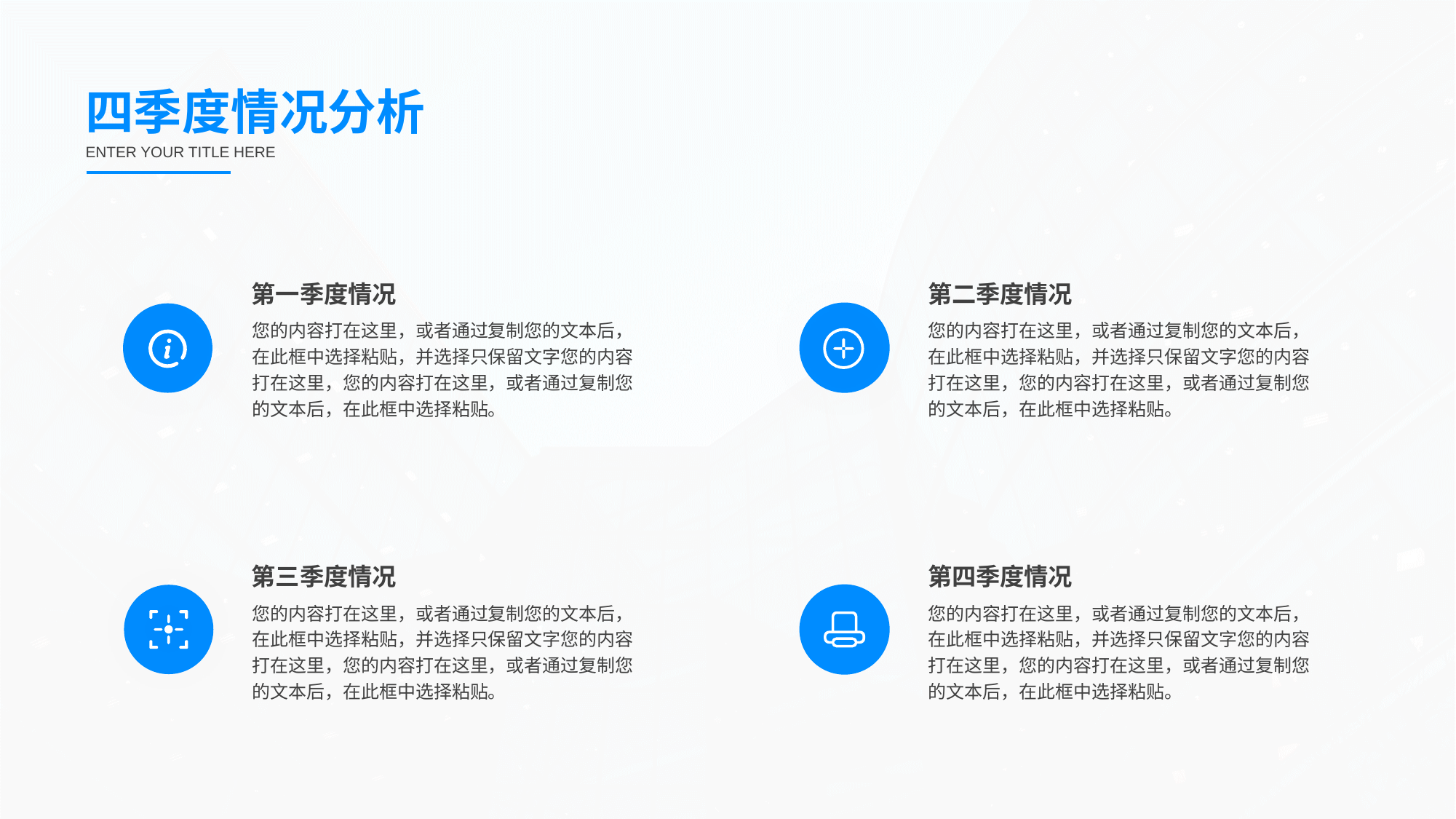

四季度情况分析
ENTER YOUR TITLE HERE
第一季度情况
第二季度情况

您的内容打在这里，或者通过复制您的文本后，在此框中选择粘贴，并选择只保留文字您的内容打在这里，您的内容打在这里，或者通过复制您的文本后，在此框中选择粘贴。
您的内容打在这里，或者通过复制您的文本后，在此框中选择粘贴，并选择只保留文字您的内容打在这里，您的内容打在这里，或者通过复制您的文本后，在此框中选择粘贴。
第三季度情况
第四季度情况

您的内容打在这里，或者通过复制您的文本后，在此框中选择粘贴，并选择只保留文字您的内容打在这里，您的内容打在这里，或者通过复制您的文本后，在此框中选择粘贴。
您的内容打在这里，或者通过复制您的文本后，在此框中选择粘贴，并选择只保留文字您的内容打在这里，您的内容打在这里，或者通过复制您的文本后，在此框中选择粘贴。